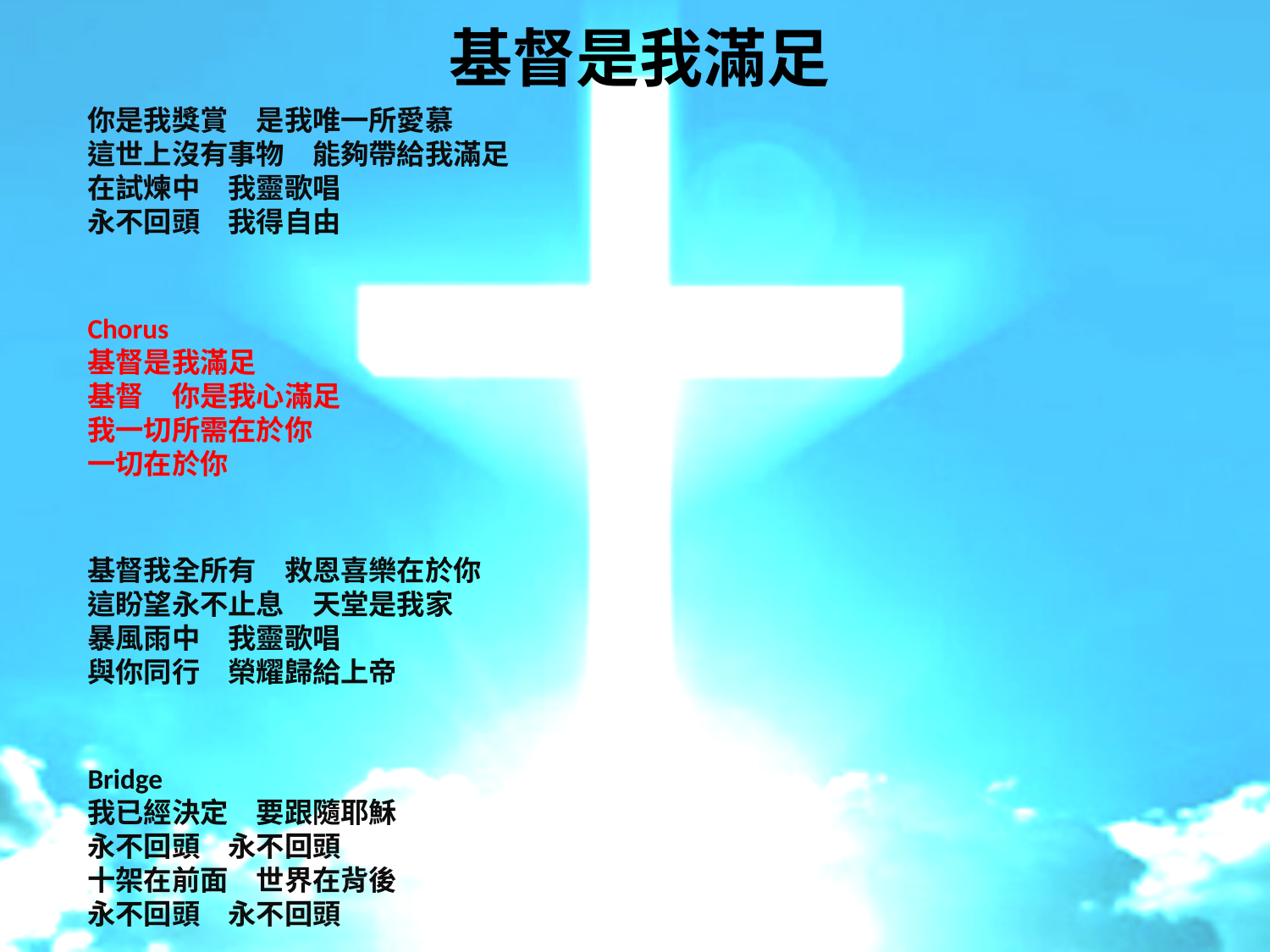

# 基督是我滿足
你是我獎賞　是我唯一所愛慕
這世上沒有事物　能夠帶給我滿足
在試煉中　我靈歌唱
永不回頭　我得自由
Chorus                                                      基督是我滿足
基督　你是我心滿足
我一切所需在於你
一切在於你
基督我全所有　救恩喜樂在於你
這盼望永不止息　天堂是我家
暴風雨中　我靈歌唱
與你同行　榮耀歸給上帝
Bridge
我已經決定　要跟隨耶穌
永不回頭　永不回頭
十架在前面　世界在背後
永不回頭　永不回頭